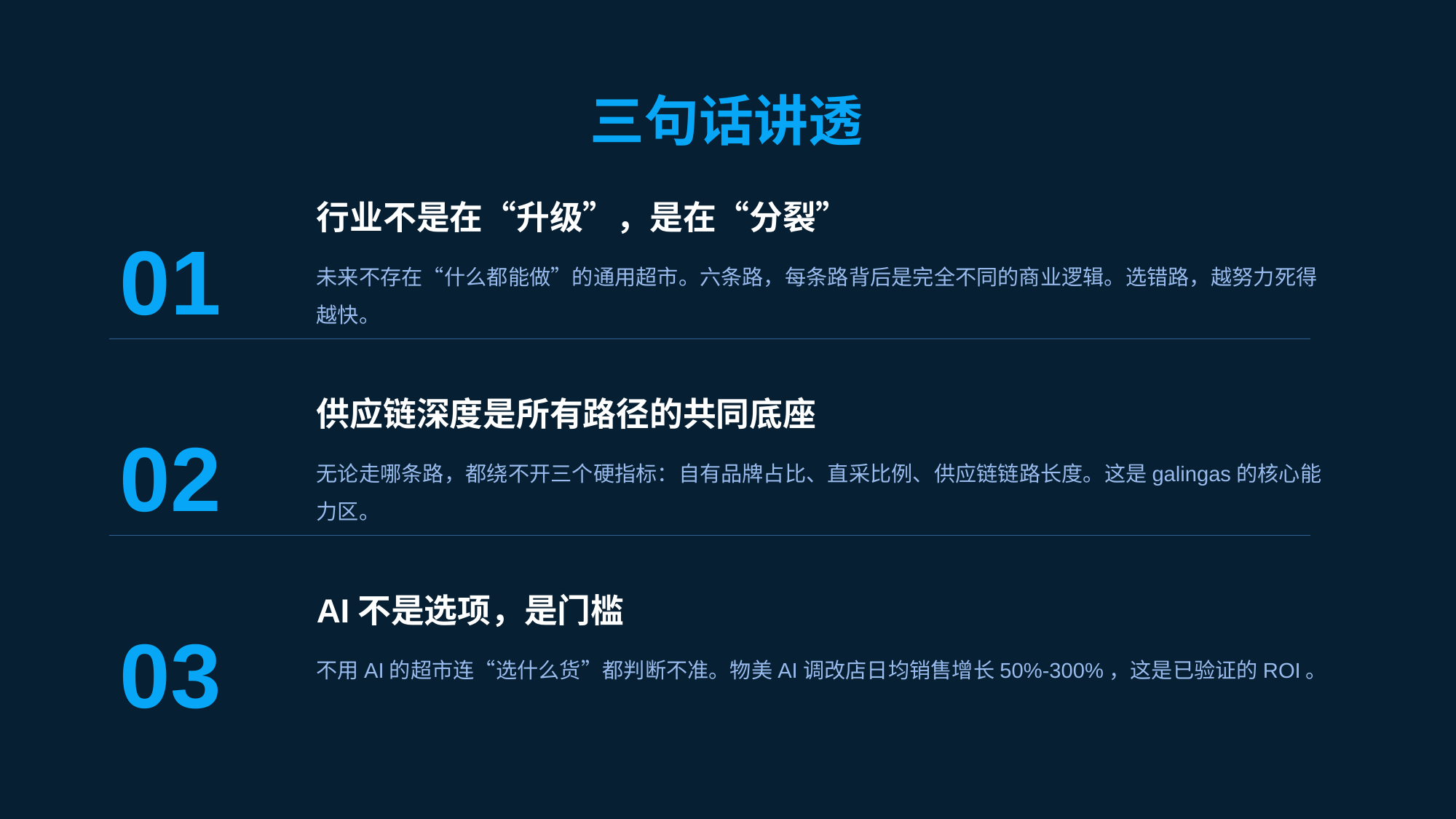

三句话讲透
01
行业不是在“升级”，是在“分裂”
未来不存在“什么都能做”的通用超市。六条路，每条路背后是完全不同的商业逻辑。选错路，越努力死得越快。

02
供应链深度是所有路径的共同底座
无论走哪条路，都绕不开三个硬指标：自有品牌占比、直采比例、供应链链路长度。这是galingas的核心能力区。

03
AI不是选项，是门槛
不用AI的超市连“选什么货”都判断不准。物美AI调改店日均销售增长50%-300%，这是已验证的ROI。